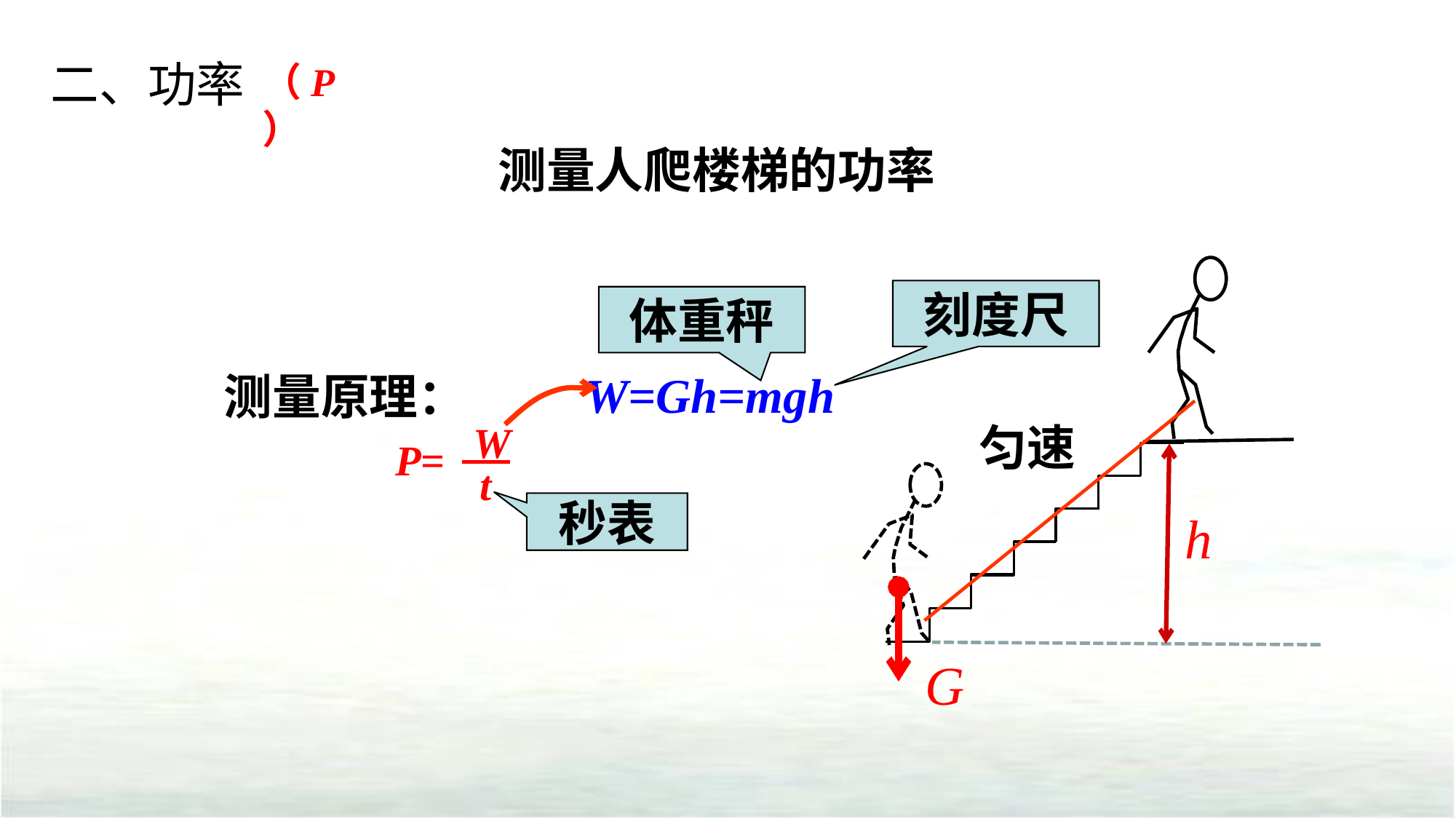

二、功率
（P）
测量人爬楼梯的功率

刻度尺
体重秤
W=Gh=mgh
测量原理：

W
P=
t
匀速

秒表
h

G